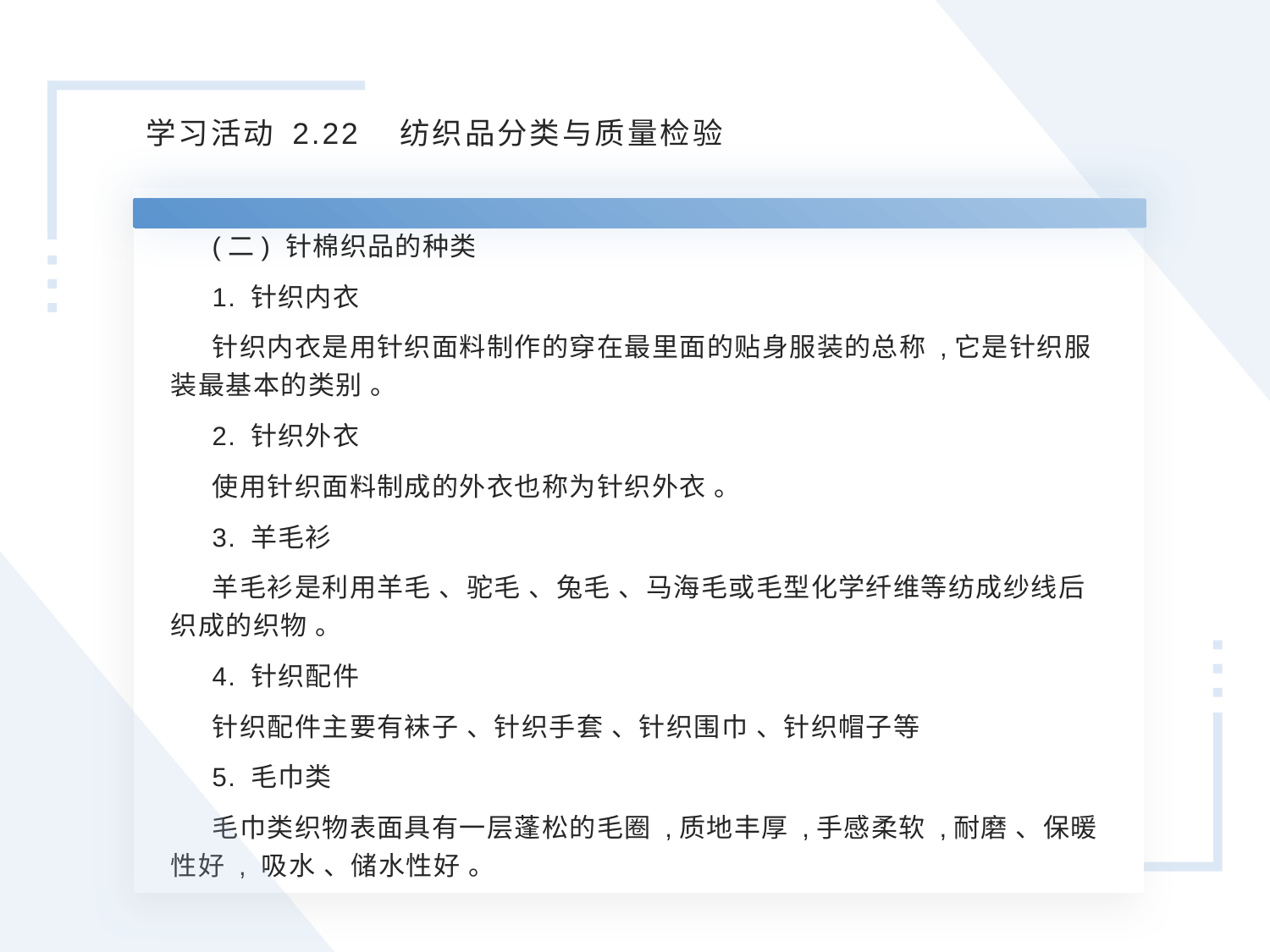

学习活动 2.22   纺织品分类与质量检验

(二) 针棉织品的种类
1. 针织内衣
针织内衣是用针织面料制作的穿在最里面的贴身服装的总称 ,它是针织服装最基本的类别 。
2. 针织外衣
使用针织面料制成的外衣也称为针织外衣 。
3. 羊毛衫
羊毛衫是利用羊毛 、驼毛 、兔毛 、马海毛或毛型化学纤维等纺成纱线后织成的织物 。
4. 针织配件
针织配件主要有袜子 、针织手套 、针织围巾 、针织帽子等
5. 毛巾类
毛巾类织物表面具有一层蓬松的毛圈 ,质地丰厚 ,手感柔软 ,耐磨 、保暖性好 , 吸水 、储水性好 。